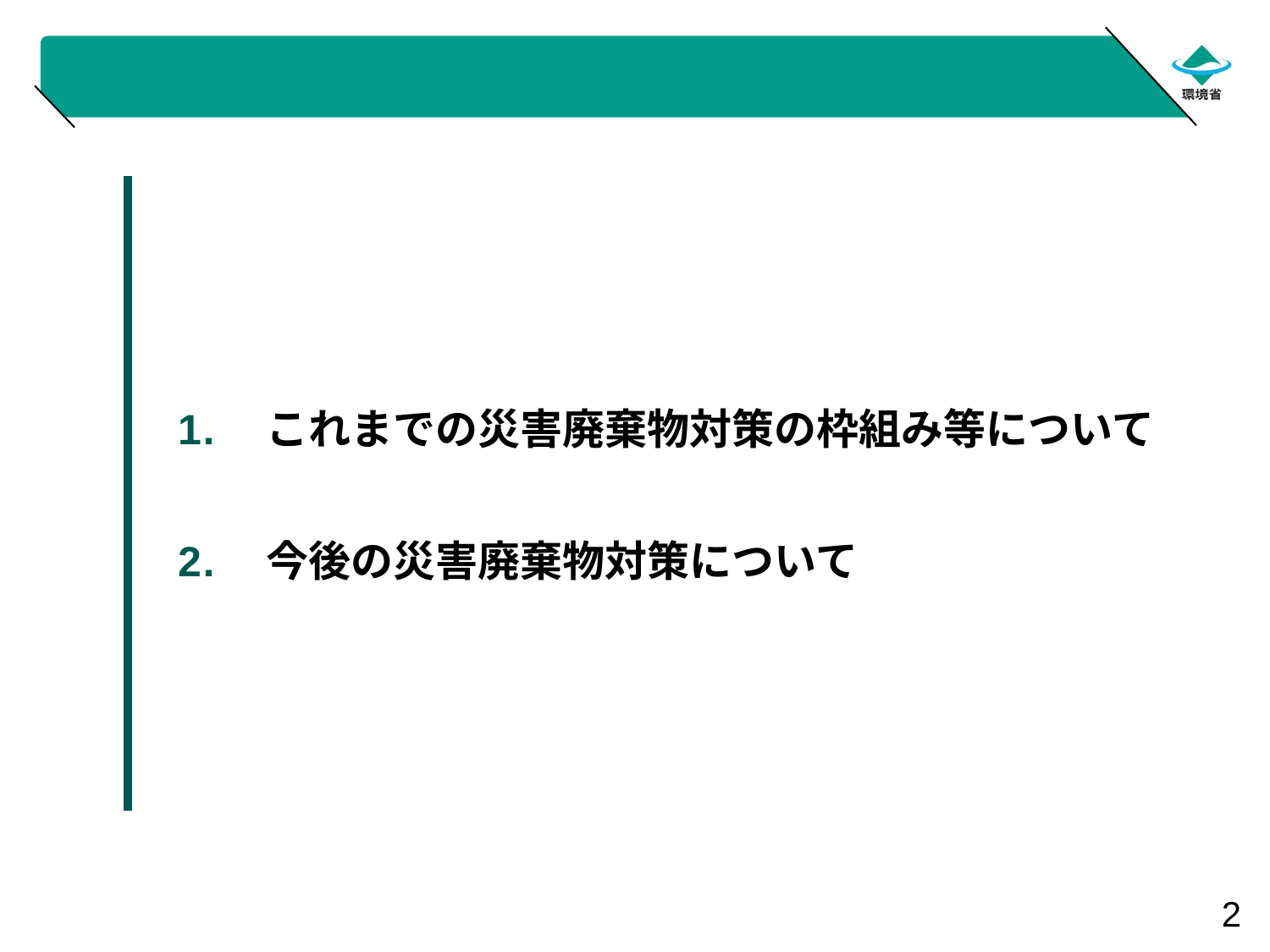

#
これまでの災害廃棄物対策の枠組み等について

今後の災害廃棄物対策について